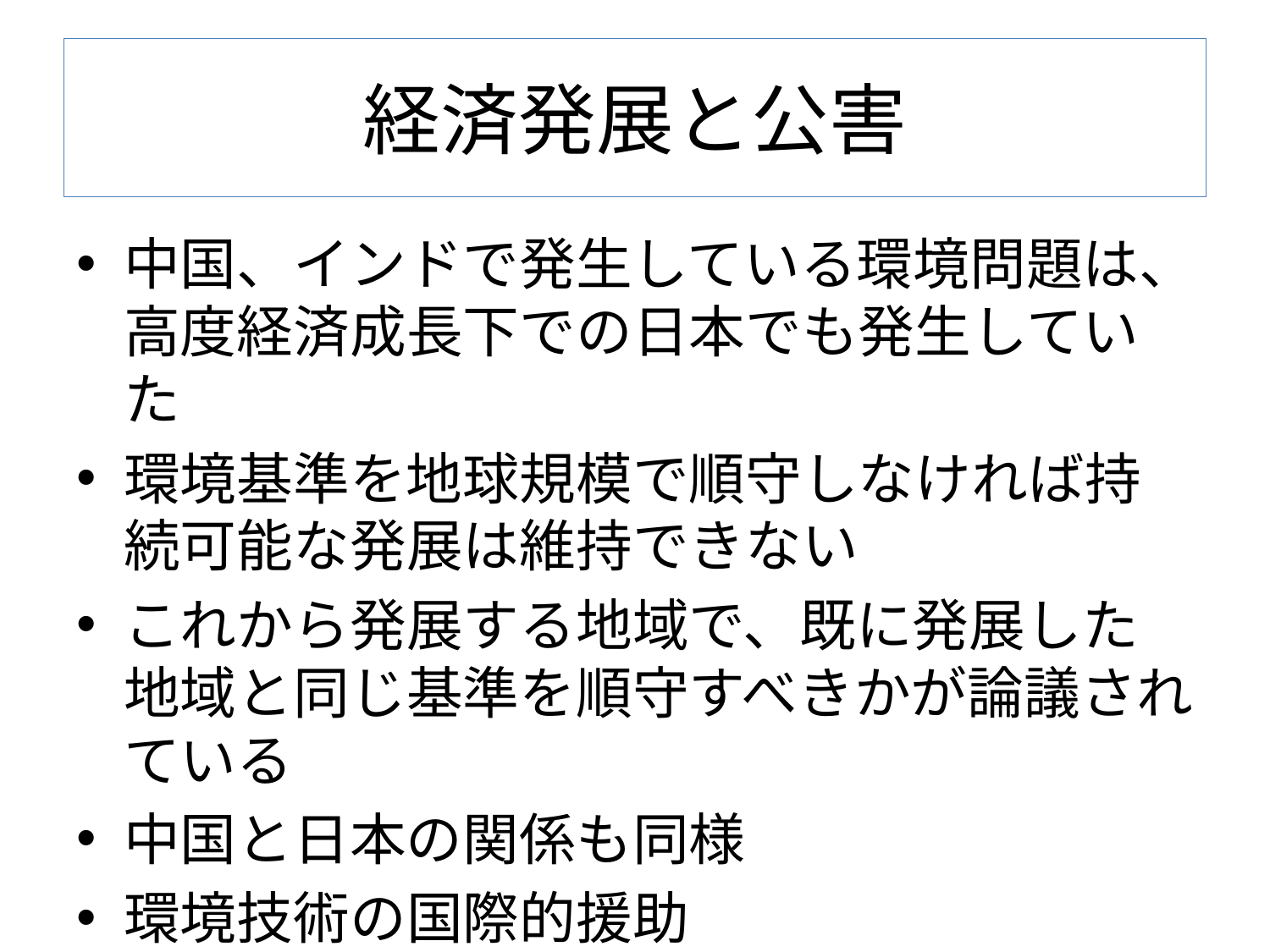

# 経済発展と公害
中国、インドで発生している環境問題は、高度経済成長下での日本でも発生していた
環境基準を地球規模で順守しなければ持続可能な発展は維持できない
これから発展する地域で、既に発展した地域と同じ基準を順守すべきかが論議されている
中国と日本の関係も同様
環境技術の国際的援助